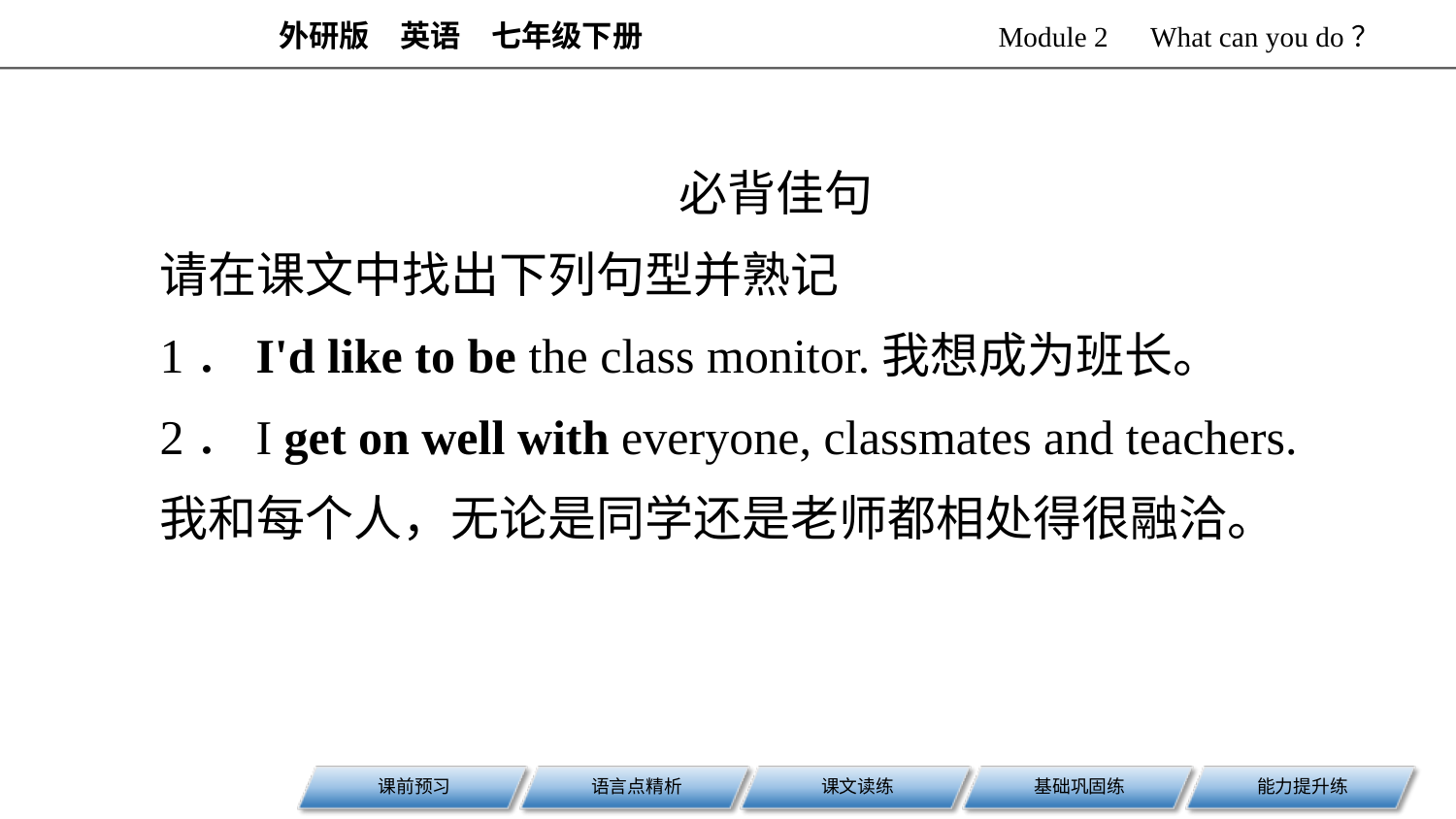

必背佳句
请在课文中找出下列句型并熟记
1．I'd like to be the class monitor.我想成为班长。
2．I get on well with everyone, classmates and teachers.
我和每个人，无论是同学还是老师都相处得很融洽。